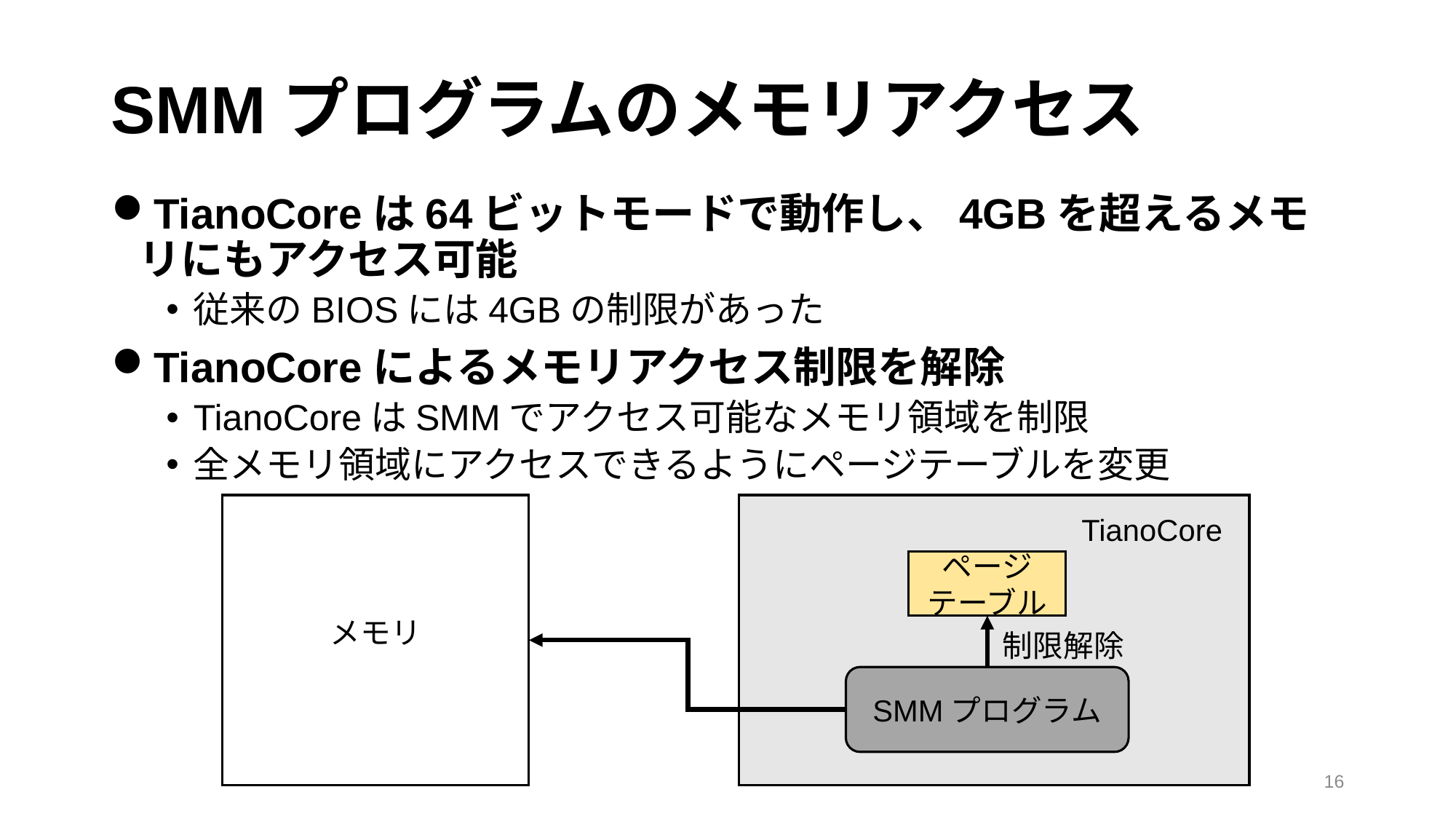

# SMMプログラムのメモリアクセス
TianoCoreは64ビットモードで動作し、4GBを超えるメモリにもアクセス可能
従来のBIOSには4GBの制限があった
TianoCoreによるメモリアクセス制限を解除
TianoCoreはSMMでアクセス可能なメモリ領域を制限
全メモリ領域にアクセスできるようにページテーブルを変更

TianoCore
ページテーブル
SMMプログラム
メモリ
制限解除
16